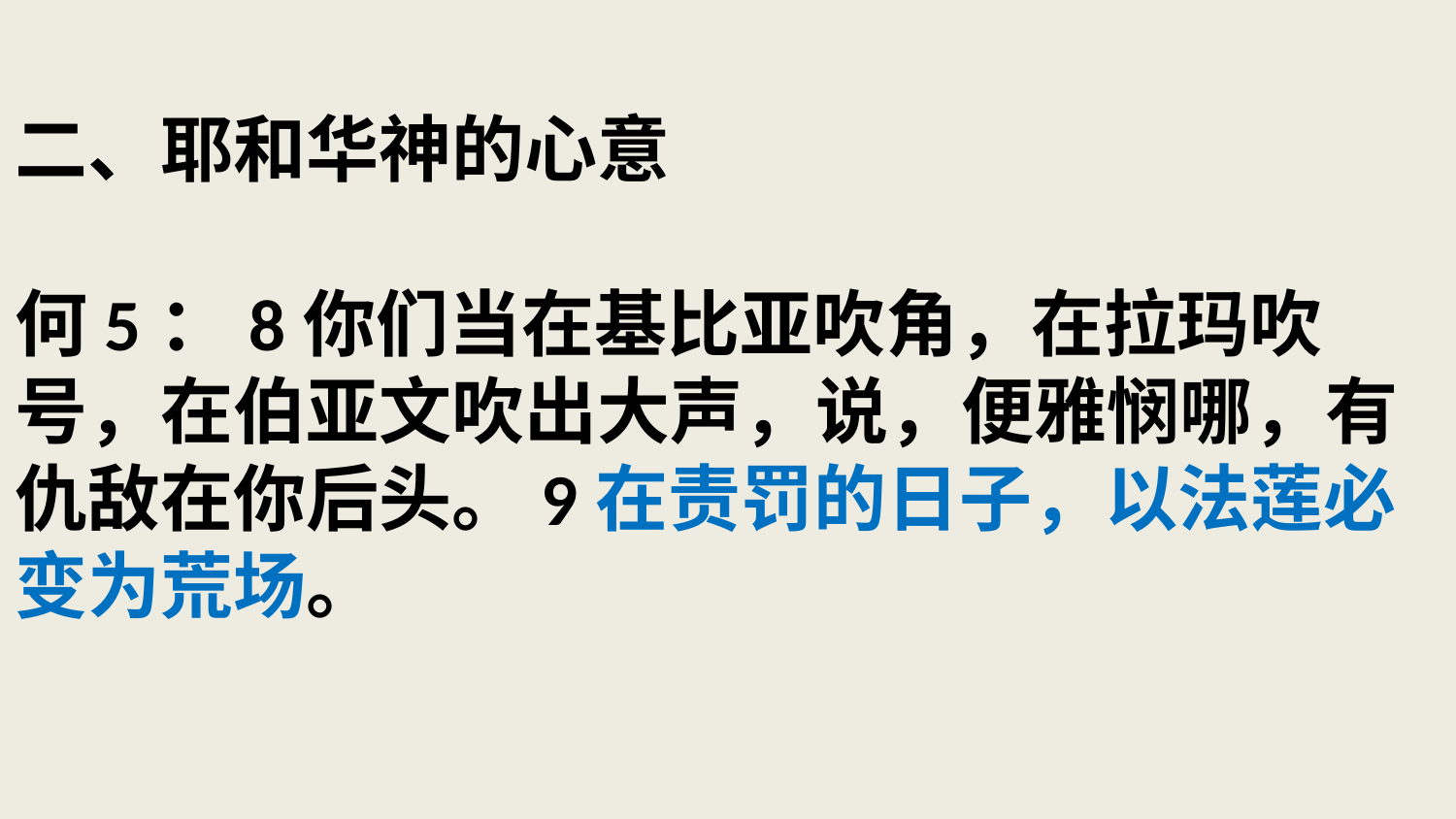

# 二、耶和华神的心意 何5：8你们当在基比亚吹角，在拉玛吹号，在伯亚文吹出大声，说，便雅悯哪，有仇敌在你后头。9在责罚的日子，以法莲必变为荒场。